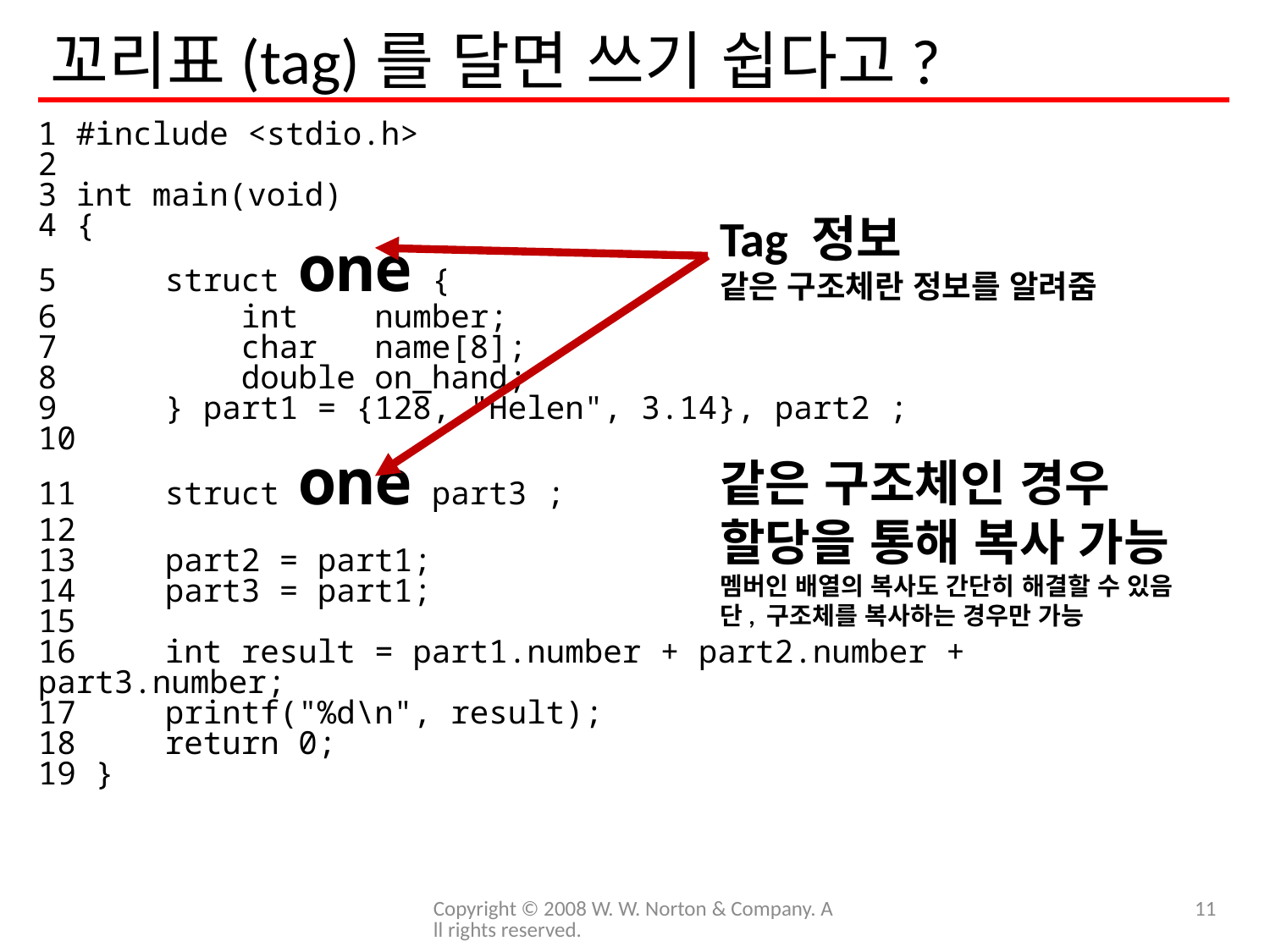

# 꼬리표(tag)를 달면 쓰기 쉽다고?
1 #include <stdio.h>
2
3 int main(void)
4 {
5	struct one {
6	    int    number;
7	    char   name[8];
8	    double on_hand;
9	} part1 = {128, "Helen", 3.14}, part2 ;
10
11	struct one part3 ;
12
13	part2 = part1;
14	part3 = part1;
15
16	int result = part1.number + part2.number + part3.number;
17	printf("%d\n", result);
18	return 0;
19 }
Tag 정보
같은 구조체란 정보를 알려줌
같은 구조체인 경우
할당을 통해 복사 가능
멤버인 배열의 복사도 간단히 해결할 수 있음
단, 구조체를 복사하는 경우만 가능
Copyright © 2008 W. W. Norton & Company. All rights reserved.
11